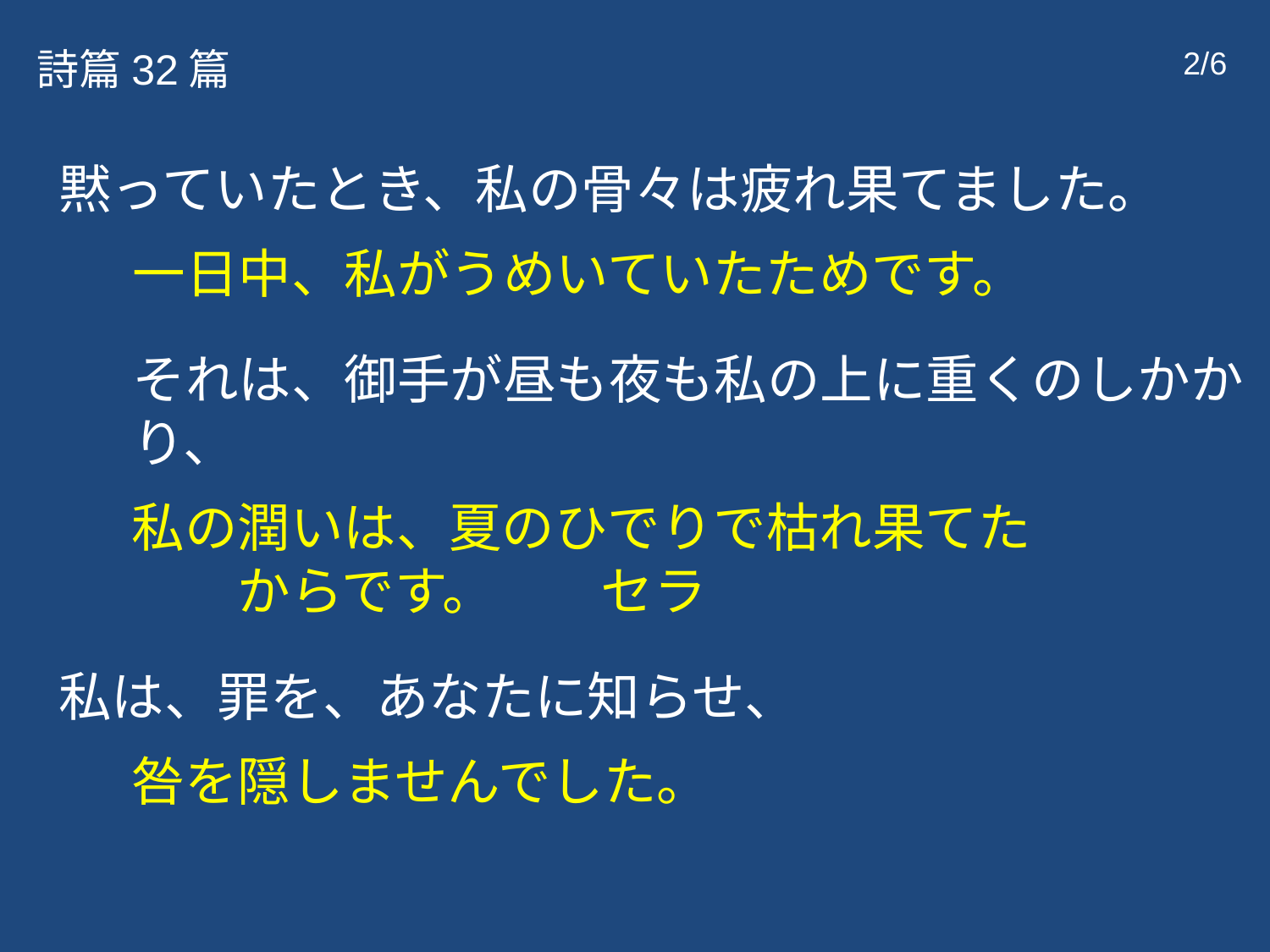

詩篇32篇
2/6
黙っていたとき、私の骨々は疲れ果てました。
一日中、私がうめいていたためです。
それは、御手が昼も夜も私の上に重くのしかかり、
私の潤いは、夏のひでりで枯れ果てた　　　　　　からです。　　セラ
私は、罪を、あなたに知らせ、
咎を隠しませんでした。